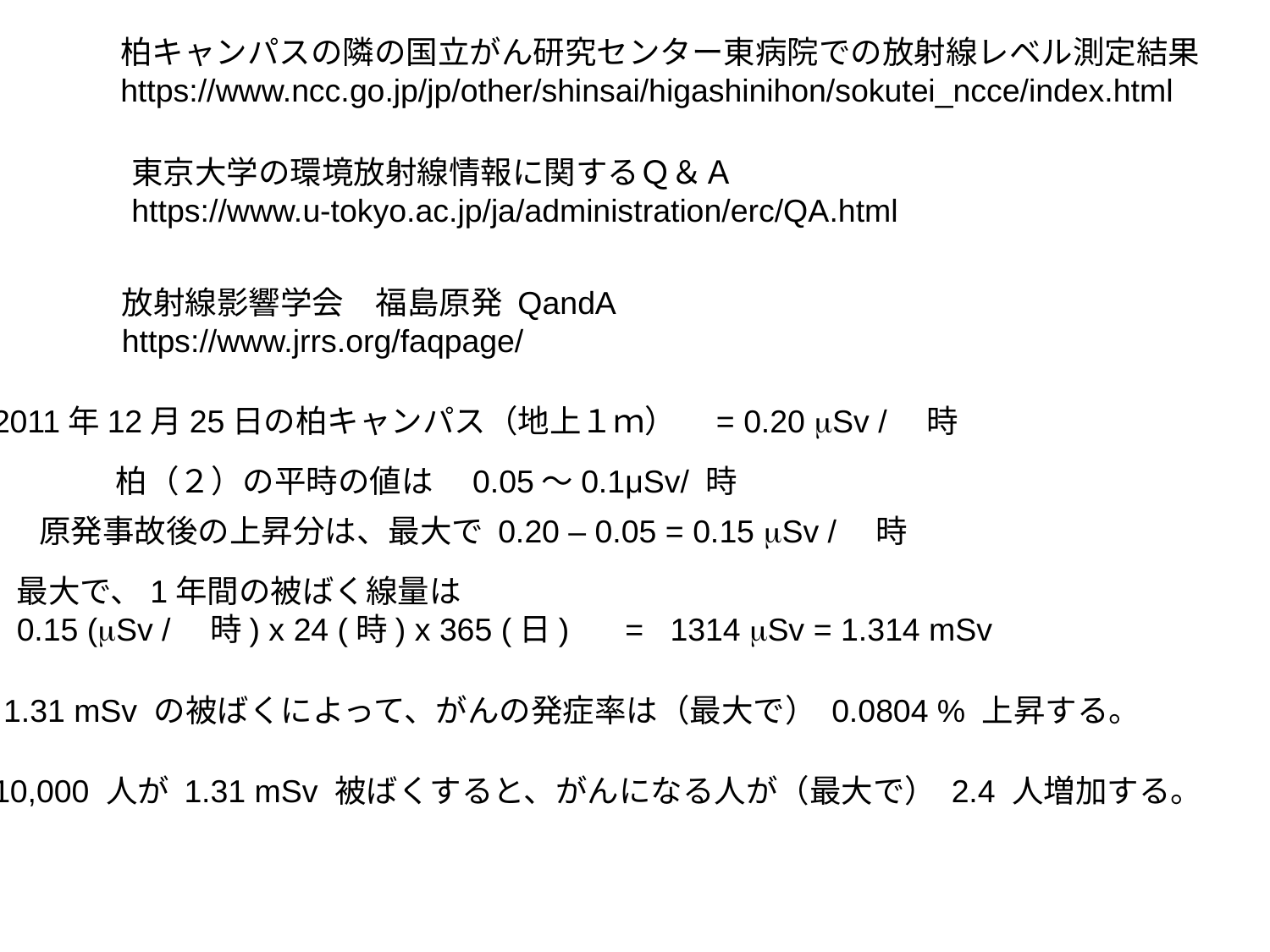

柏キャンパスの隣の国立がん研究センター東病院での放射線レベル測定結果
https://www.ncc.go.jp/jp/other/shinsai/higashinihon/sokutei_ncce/index.html
東京大学の環境放射線情報に関するＱ＆Ａ
https://www.u-tokyo.ac.jp/ja/administration/erc/QA.html
放射線影響学会　福島原発 QandA
https://www.jrrs.org/faqpage/
2011年12月25日の柏キャンパス（地上１ｍ）　= 0.20 μSv /　時
柏（２）の平時の値は　0.05～0.1μSv/ 時
原発事故後の上昇分は、最大で 0.20 – 0.05 = 0.15 μSv /　時
最大で、1年間の被ばく線量は
0.15 (μSv /　時) x 24 (時) x 365 (日) 　=   1314 μSv = 1.314 mSv
1.31 mSv の被ばくによって、がんの発症率は（最大で） 0.0804 % 上昇する。
10,000 人が 1.31 mSv 被ばくすると、がんになる人が（最大で） 2.4 人増加する。